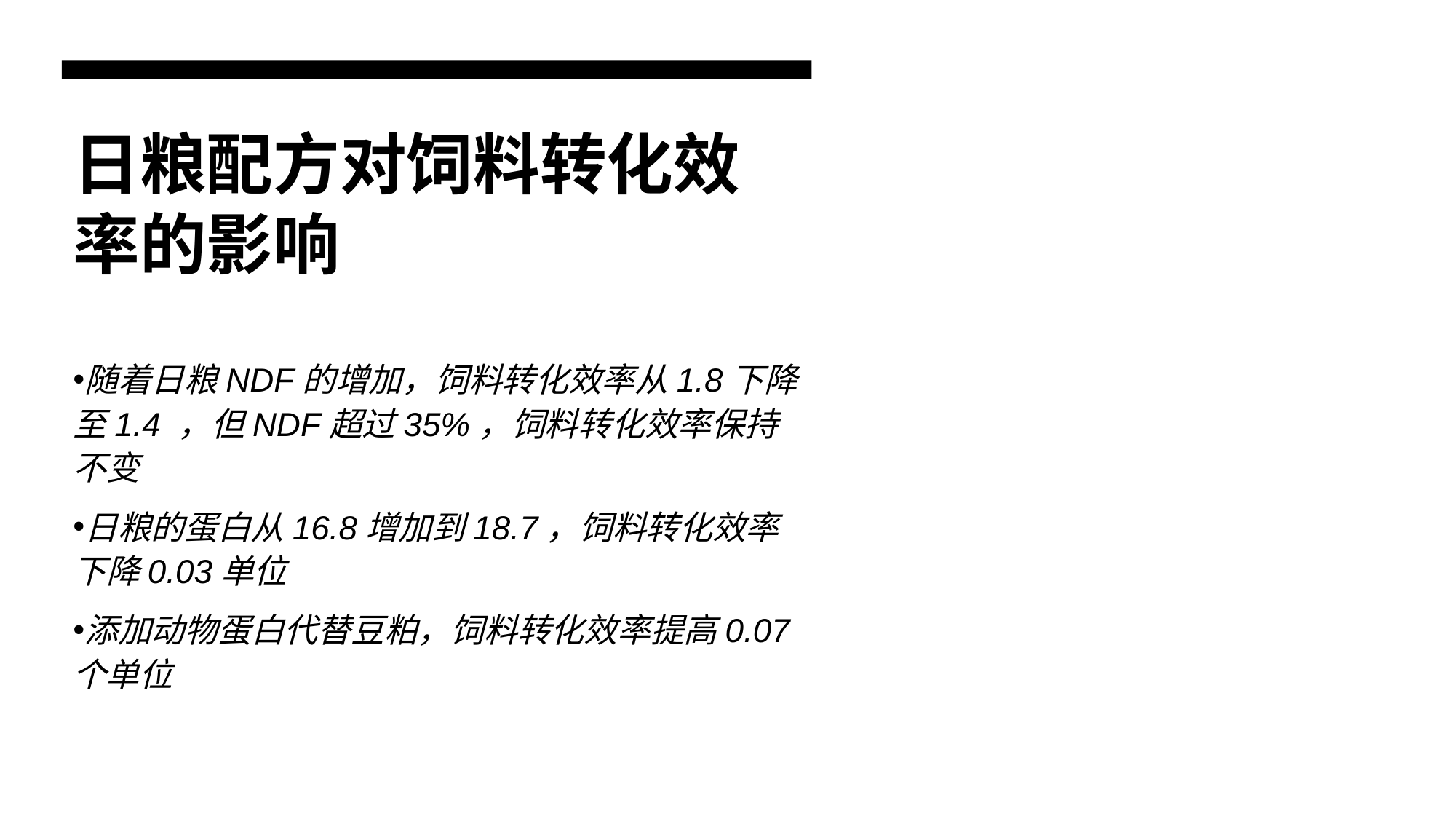

# 日粮配方对饲料转化效率的影响
随着日粮NDF的增加，饲料转化效率从1.8下降至1.4 ，但NDF超过35%，饲料转化效率保持不变
日粮的蛋白从16.8增加到18.7，饲料转化效率下降0.03单位
添加动物蛋白代替豆粕，饲料转化效率提高0.07个单位